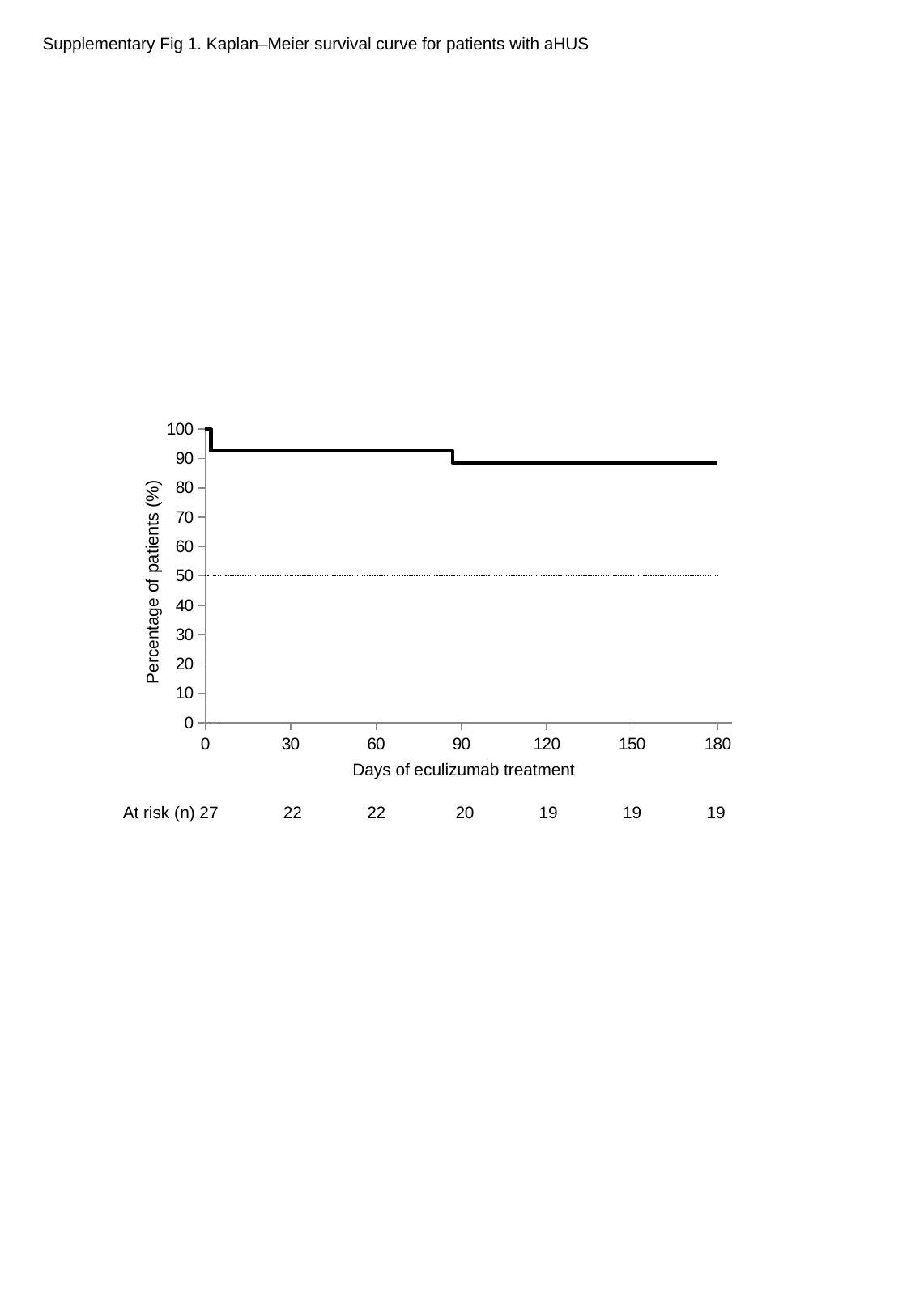

Supplementary Fig 1. Kaplan–Meier survival curve for patients with aHUS

### Chart

| Category | 小児(初回投与時18歳未満) | 0：イベント発現
1：打ち切り(小児) | 50%線 |
|---|---|---|---|
Percentage of patients (%)
Days of eculizumab treatment
At risk (n) 27              22              22               20              19              19              19